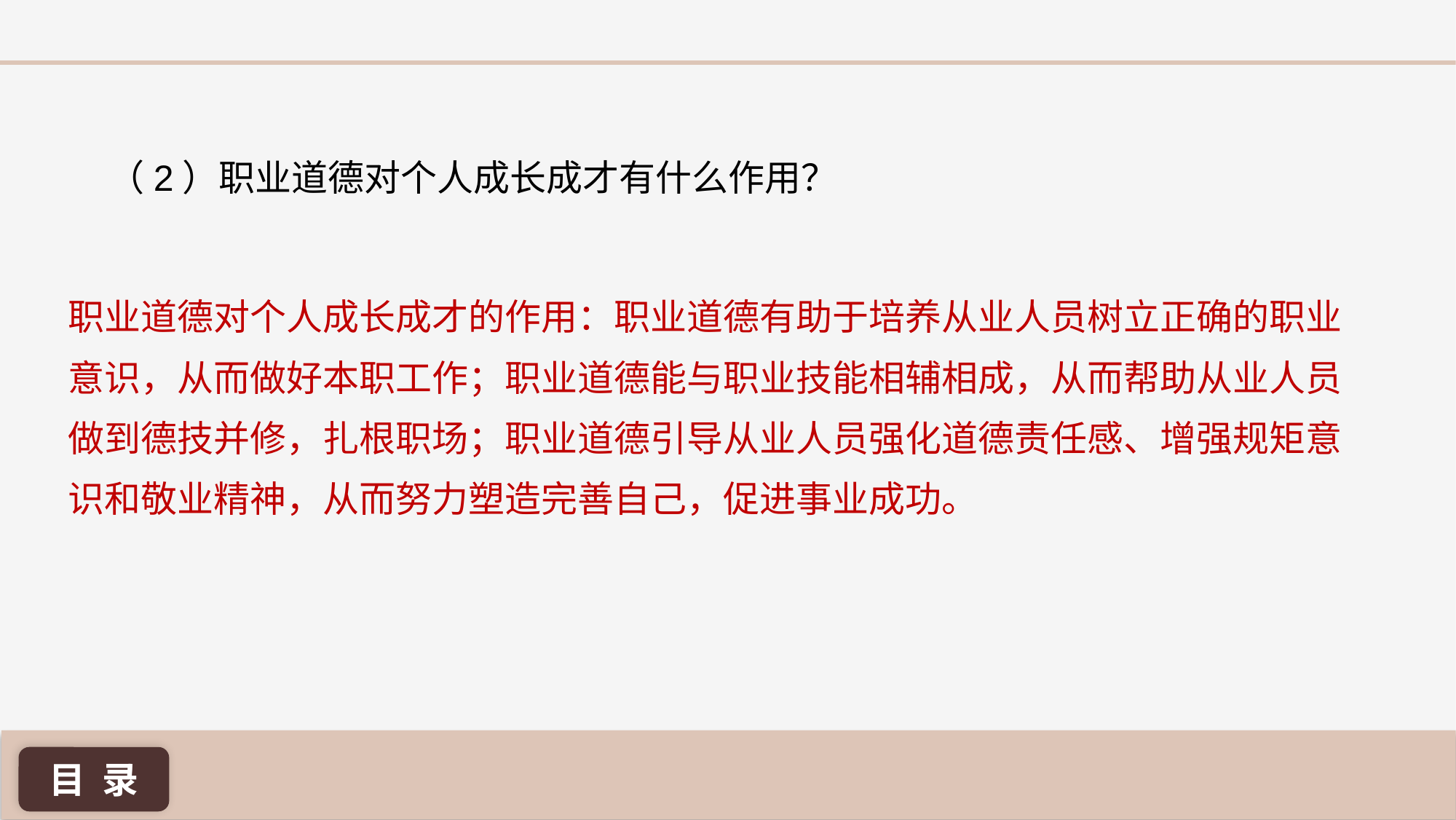

（2）职业道德对个人成长成才有什么作用？
职业道德对个人成长成才的作用：职业道德有助于培养从业人员树立正确的职业意识，从而做好本职工作；职业道德能与职业技能相辅相成，从而帮助从业人员做到德技并修，扎根职场；职业道德引导从业人员强化道德责任感、增强规矩意识和敬业精神，从而努力塑造完善自己，促进事业成功。